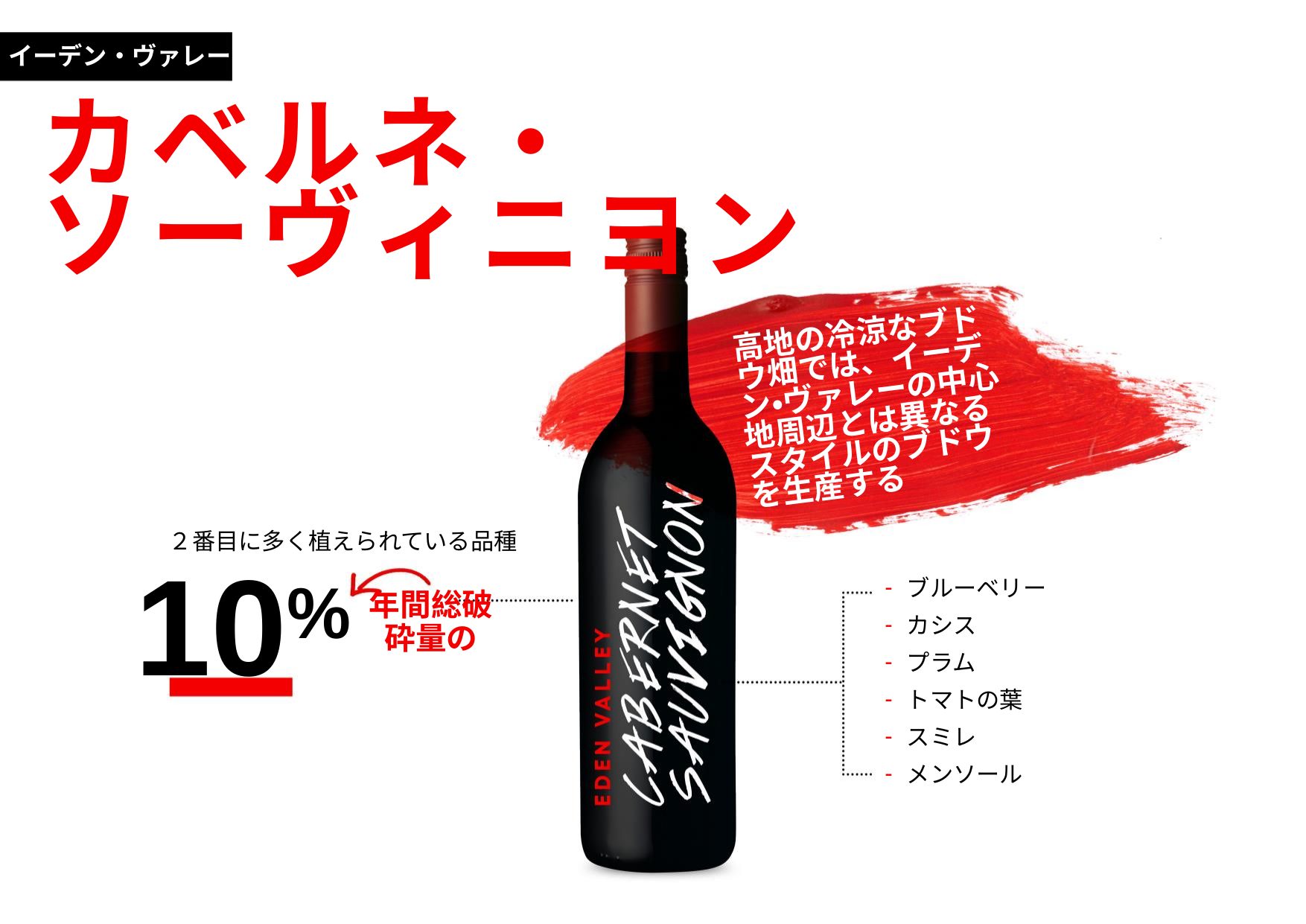

イーデン・ヴァレー
カベルネ・
ソーヴィニヨン
高地の冷涼なブドウ畑では、イーデン・ヴァレーの中心地周辺とは異なるスタイルのブドウを生産する
２番目に多く植えられている品種
ブルーベリー
カシス
プラム
トマトの葉
スミレ
メンソール
10%
年間総破砕量の